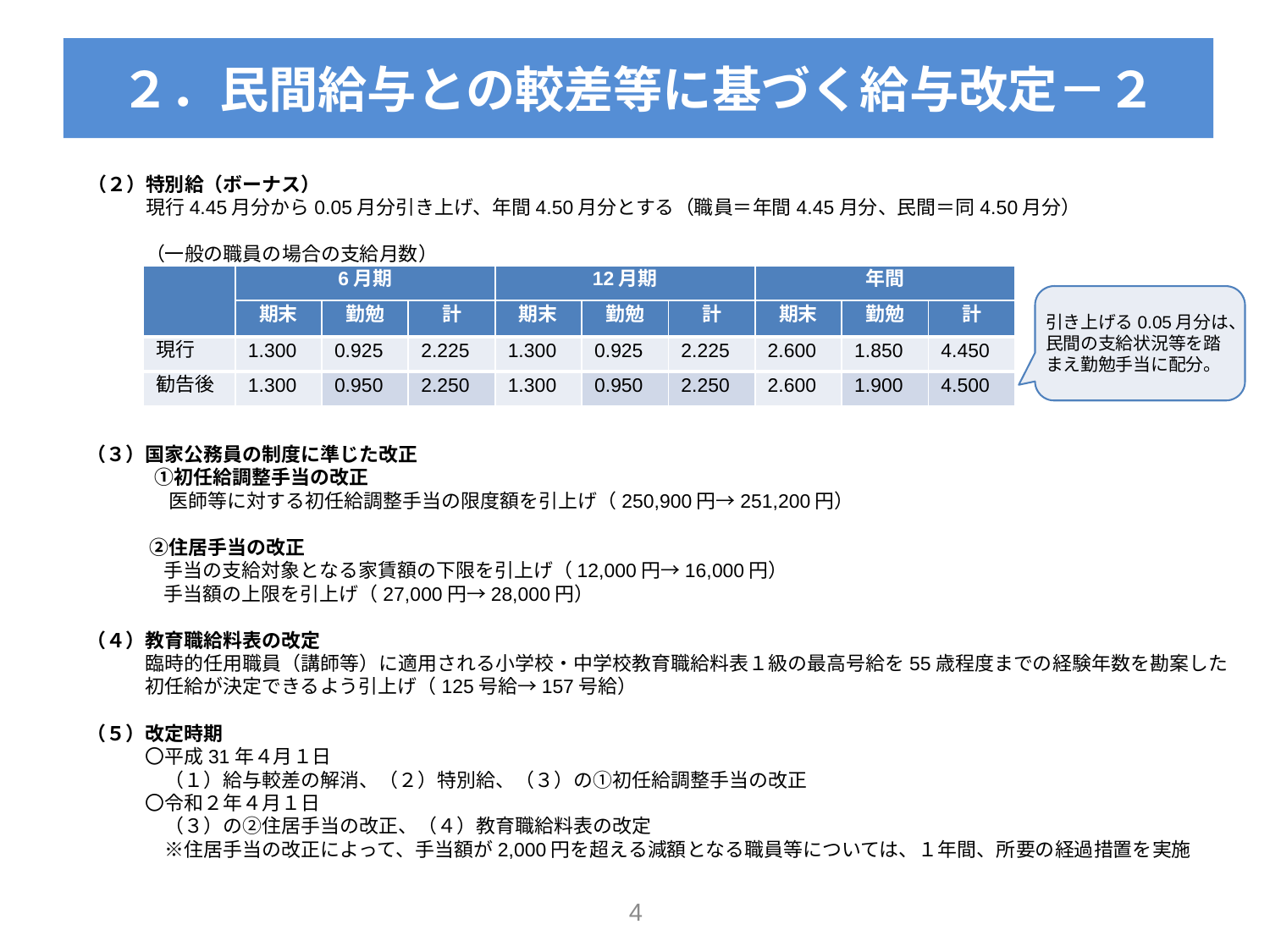

２．民間給与との較差等に基づく給与改定－２
（２）特別給（ボーナス）
　　　現行4.45月分から0.05月分引き上げ、年間4.50月分とする（職員＝年間4.45月分、民間＝同4.50月分）

　　　（一般の職員の場合の支給月数）
|  | 6月期 |  |  | 12月期 |  |  | 年間 |  |  |
| --- | --- | --- | --- | --- | --- | --- | --- | --- | --- |
|  | 期末 | 勤勉 | 計 | 期末 | 勤勉 | 計 | 期末 | 勤勉 | 計 |
| 現行 | 1.300 | 0.925 | 2.225 | 1.300 | 0.925 | 2.225 | 2.600 | 1.850 | 4.450 |
| 勧告後 | 1.300 | 0.950 | 2.250 | 1.300 | 0.950 | 2.250 | 2.600 | 1.900 | 4.500 |
引き上げる0.05月分は、民間の支給状況等を踏まえ勤勉手当に配分。
　（３）国家公務員の制度に準じた改正
 　　　　①初任給調整手当の改正
　　　　 　医師等に対する初任給調整手当の限度額を引上げ（250,900円→251,200円）

　　　　 ②住居手当の改正
　　　　  手当の支給対象となる家賃額の下限を引上げ（12,000円→16,000円）
　　　　  手当額の上限を引上げ（27,000円→28,000円）

　（４）教育職給料表の改定
　　　　臨時的任用職員（講師等）に適用される小学校・中学校教育職給料表１級の最高号給を55歳程度までの経験年数を勘案した
　　　　初任給が決定できるよう引上げ（125号給→157号給）

　（５）改定時期
　　　　〇平成31年４月１日
　　　　　（１）給与較差の解消、（２）特別給、（３）の①初任給調整手当の改正
　　　　〇令和２年４月１日
　　　　　（３）の②住居手当の改正、（４）教育職給料表の改定
　　　　　※住居手当の改正によって、手当額が2,000円を超える減額となる職員等については、１年間、所要の経過措置を実施
4